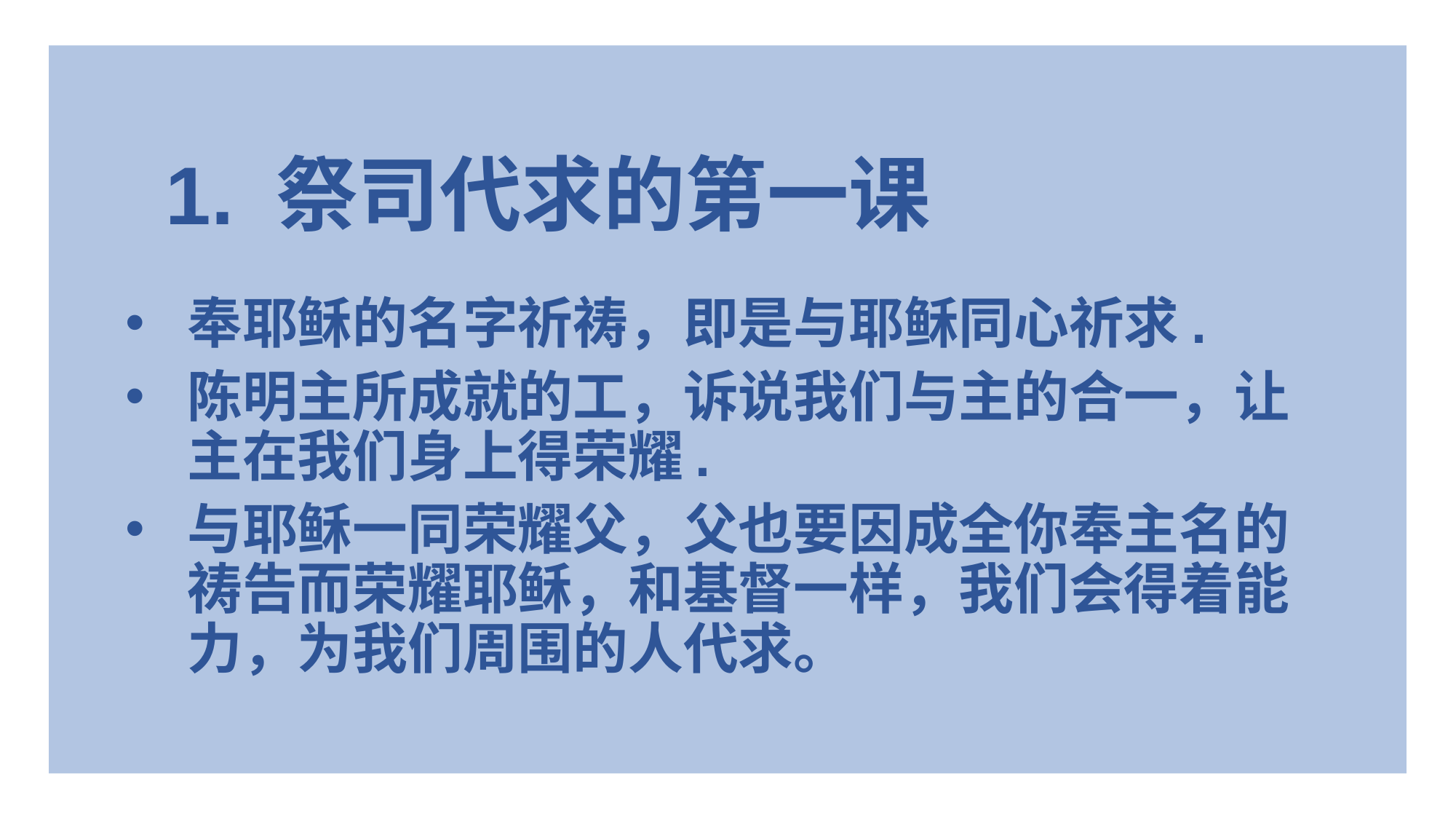

1. 祭司代求的第一课
奉耶稣的名字祈祷，即是与耶稣同心祈求.
陈明主所成就的工，诉说我们与主的合一，让主在我们身上得荣耀.
与耶稣一同荣耀父，父也要因成全你奉主名的祷告而荣耀耶稣，和基督一样，我们会得着能力，为我们周围的人代求。